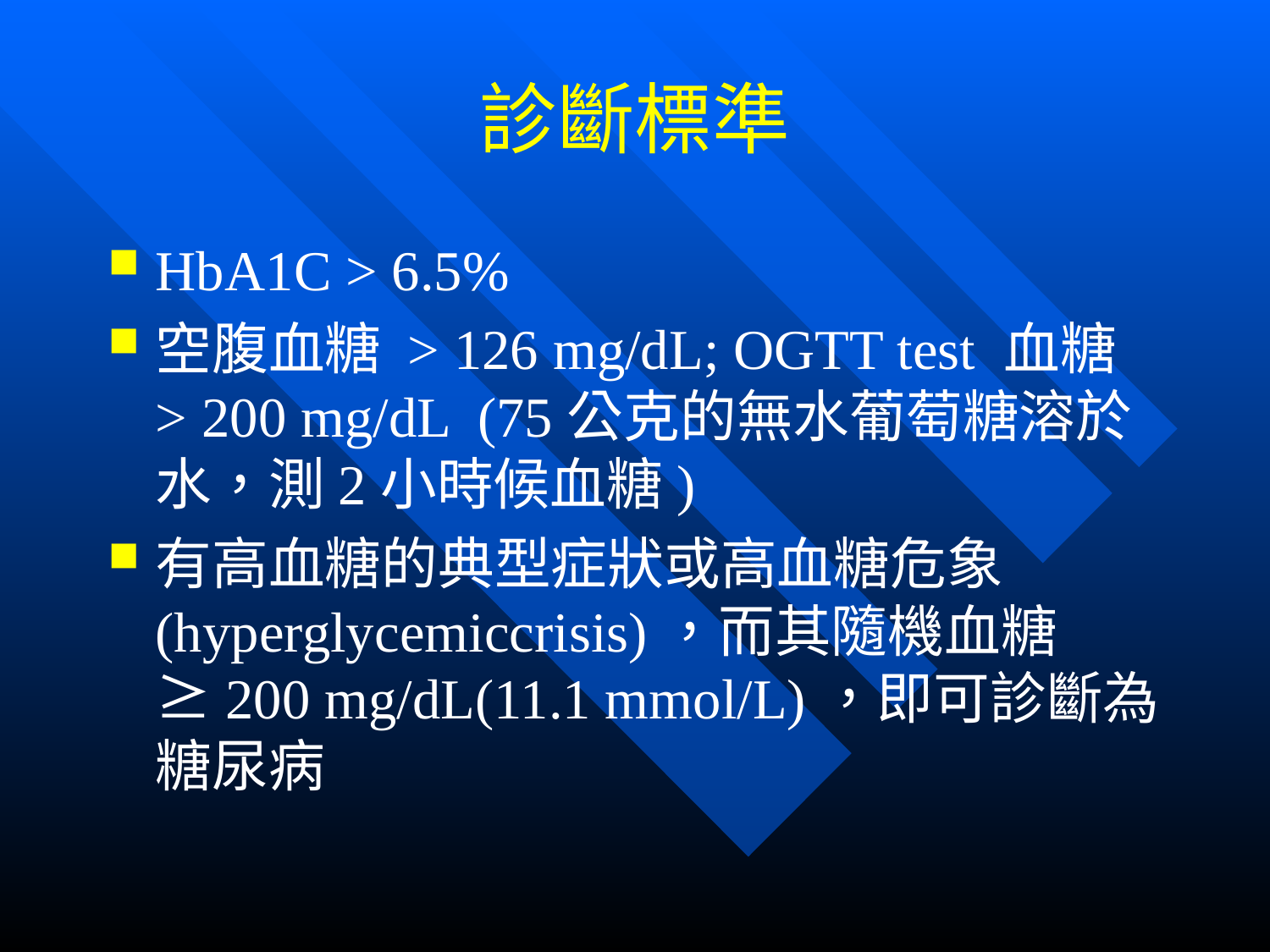

# 診斷標準
HbA1C > 6.5%
空腹血糖 > 126 mg/dL; OGTT test 血糖 > 200 mg/dL  (75公克的無水葡萄糖溶於水，測2小時候血糖)
有高血糖的典型症狀或高血糖危象(hyperglycemiccrisis)，而其隨機血糖≥200 mg/dL(11.1 mmol/L)，即可診斷為糖尿病